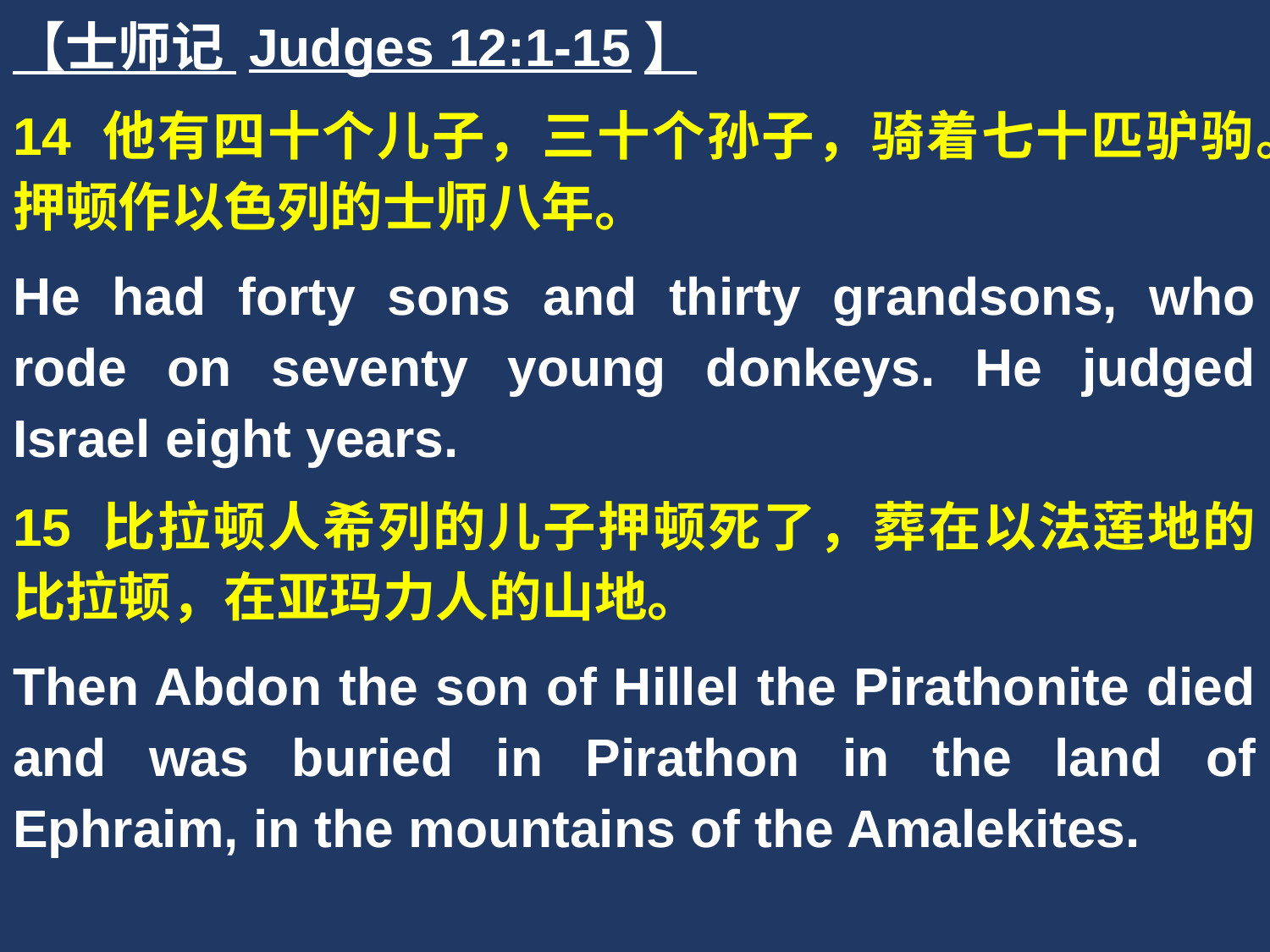

【士师记 Judges 12:1-15】
14 他有四十个儿子，三十个孙子，骑着七十匹驴驹。押顿作以色列的士师八年。
He had forty sons and thirty grandsons, who rode on seventy young donkeys. He judged Israel eight years.
15 比拉顿人希列的儿子押顿死了，葬在以法莲地的比拉顿，在亚玛力人的山地。
Then Abdon the son of Hillel the Pirathonite died and was buried in Pirathon in the land of Ephraim, in the mountains of the Amalekites.